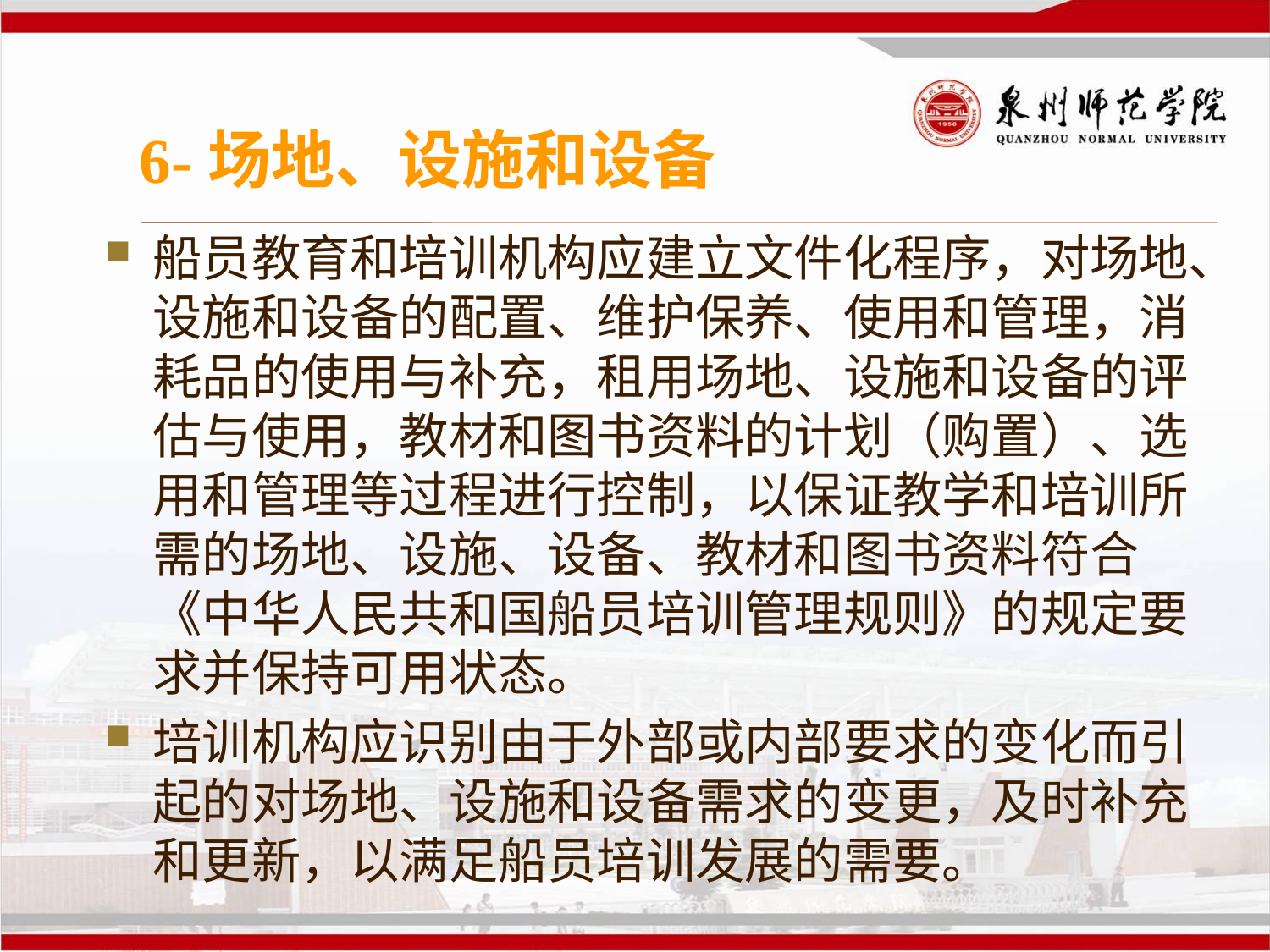

# 6-场地、设施和设备
船员教育和培训机构应建立文件化程序，对场地、设施和设备的配置、维护保养、使用和管理，消耗品的使用与补充，租用场地、设施和设备的评估与使用，教材和图书资料的计划（购置）、选用和管理等过程进行控制，以保证教学和培训所需的场地、设施、设备、教材和图书资料符合《中华人民共和国船员培训管理规则》的规定要求并保持可用状态。
培训机构应识别由于外部或内部要求的变化而引起的对场地、设施和设备需求的变更，及时补充和更新，以满足船员培训发展的需要。